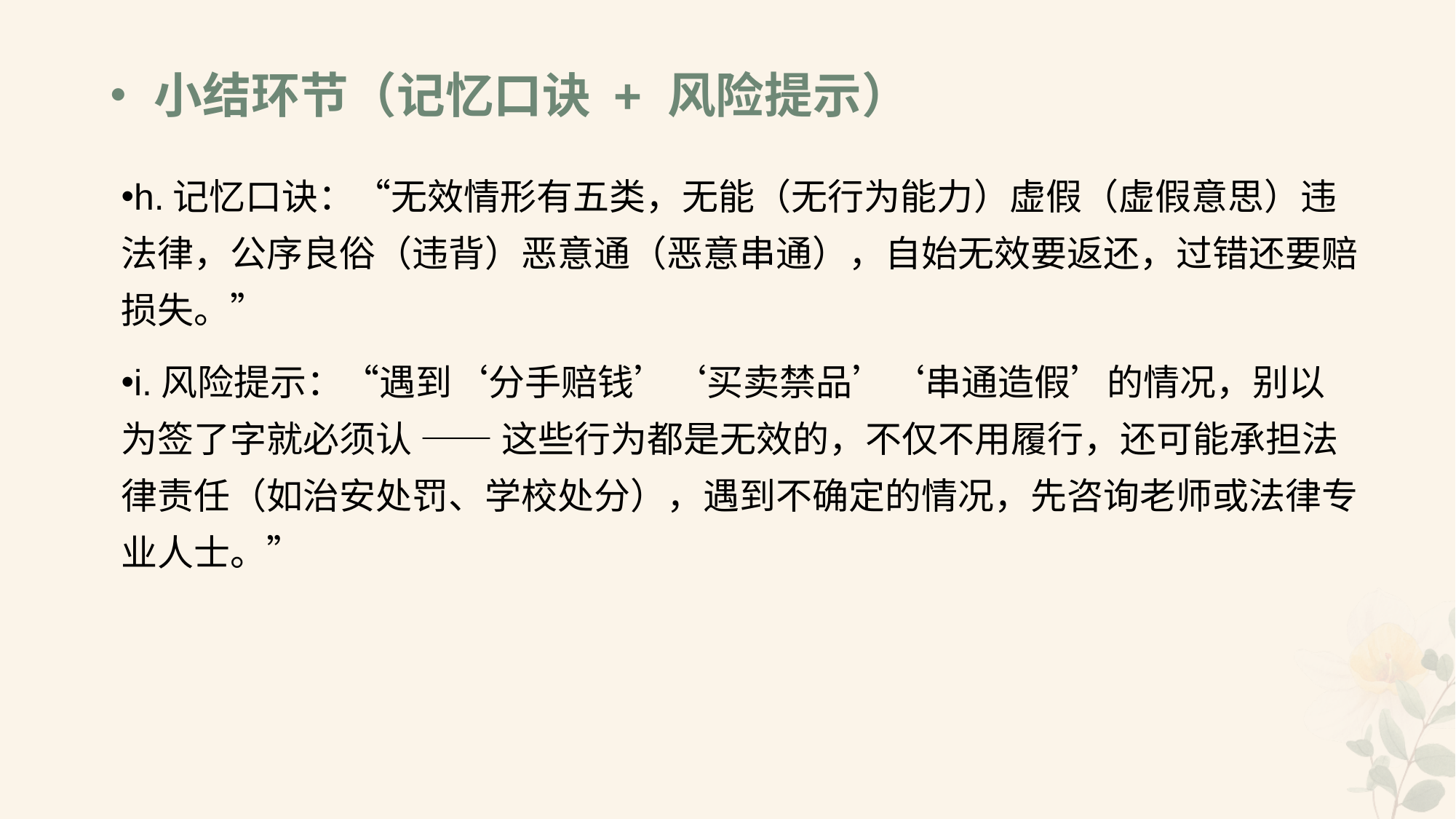

# •小结环节（记忆口诀 + 风险提示）
h.记忆口诀：“无效情形有五类，无能（无行为能力）虚假（虚假意思）违法律，公序良俗（违背）恶意通（恶意串通），自始无效要返还，过错还要赔损失。”
i.风险提示：“遇到‘分手赔钱’‘买卖禁品’‘串通造假’的情况，别以为签了字就必须认 —— 这些行为都是无效的，不仅不用履行，还可能承担法律责任（如治安处罚、学校处分），遇到不确定的情况，先咨询老师或法律专业人士。”